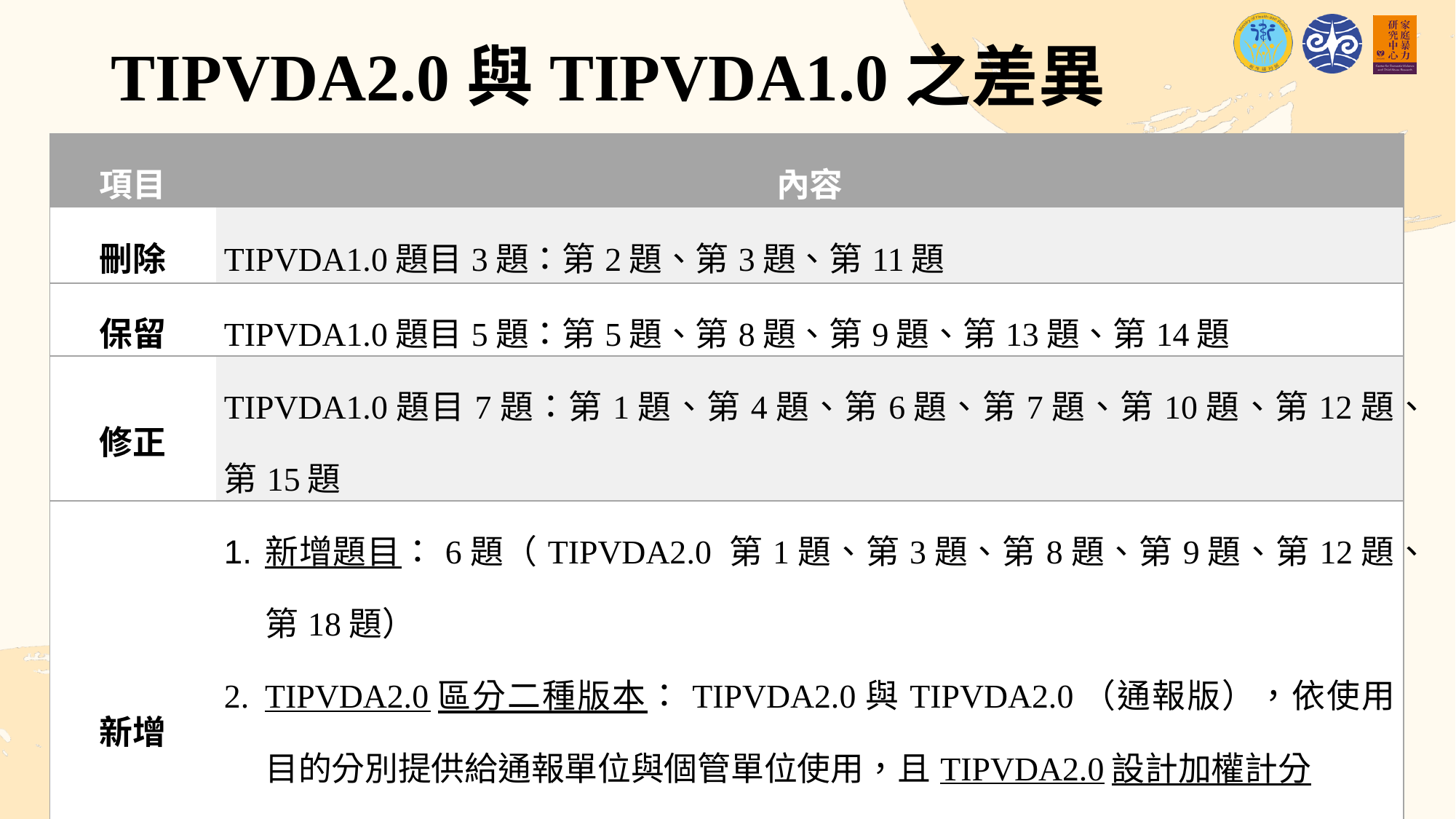

# TIPVDA2.0與TIPVDA1.0之差異
| 項目 | 內容 |
| --- | --- |
| 刪除 | TIPVDA1.0題目3題：第2題、第3題、第11題 |
| 保留 | TIPVDA1.0題目5題：第5題、第8題、第9題、第13題、第14題 |
| 修正 | TIPVDA1.0題目7題：第1題、第4題、第6題、第7題、第10題、第12題、第15題 |
| 新增 | 新增題目：6題（TIPVDA2.0 第1題、第3題、第8題、第9題、第12題、第18題） TIPVDA2.0區分二種版本：TIPVDA2.0與TIPVDA2.0（通報版），依使用目的分別提供給通報單位與個管單位使用，且TIPVDA2.0設計加權計分 增列多元族群身分者之提醒問項：不列入計分，但可協助工作者更周延應用TIPVDA2.0瞭解被害人不同身分之特殊處境 |
14